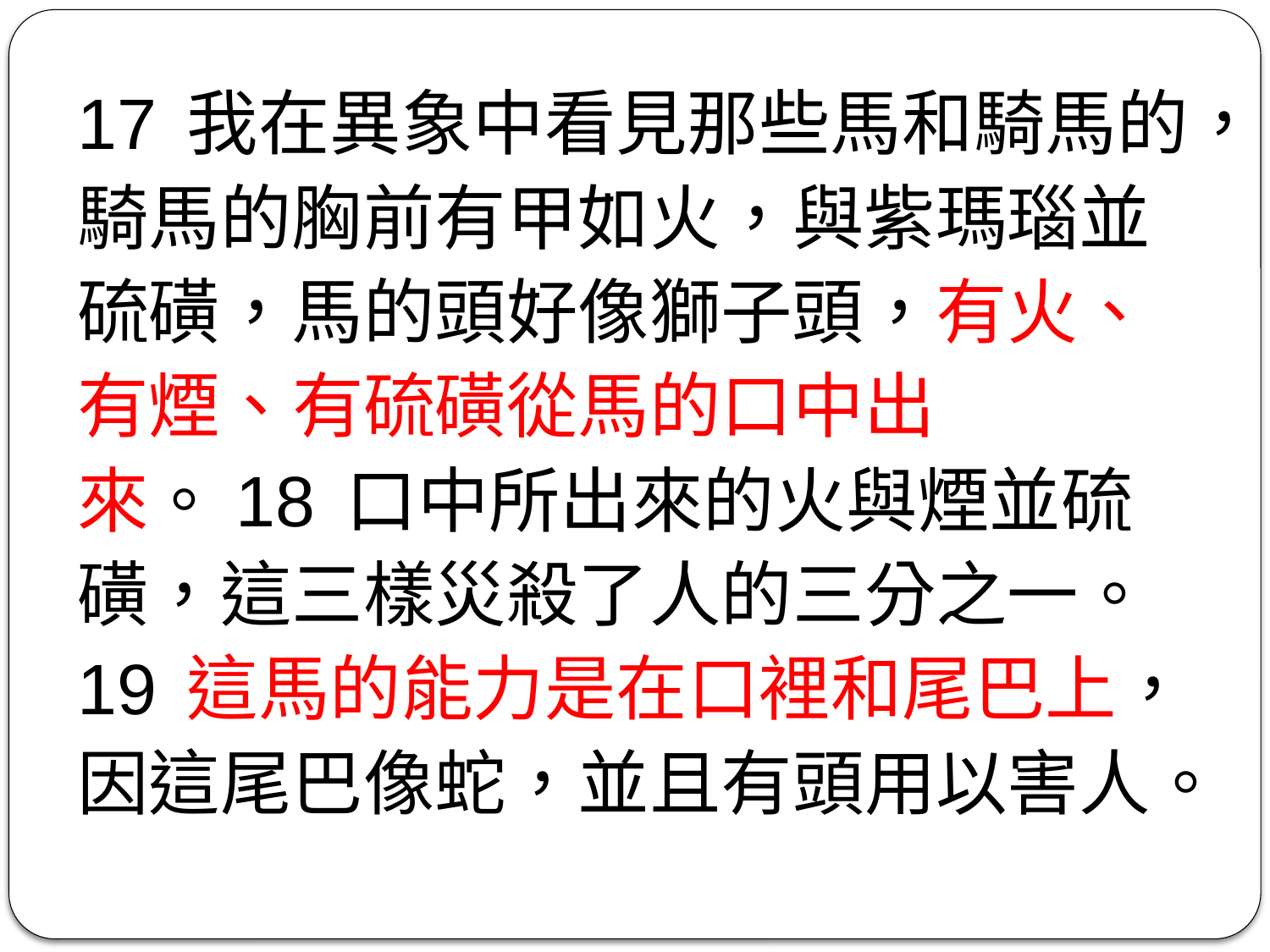

17 我在異象中看見那些馬和騎馬的，騎馬的胸前有甲如火，與紫瑪瑙並硫磺，馬的頭好像獅子頭，有火、有煙、有硫磺從馬的口中出來。18 口中所出來的火與煙並硫磺，這三樣災殺了人的三分之一。19 這馬的能力是在口裡和尾巴上，因這尾巴像蛇，並且有頭用以害人。